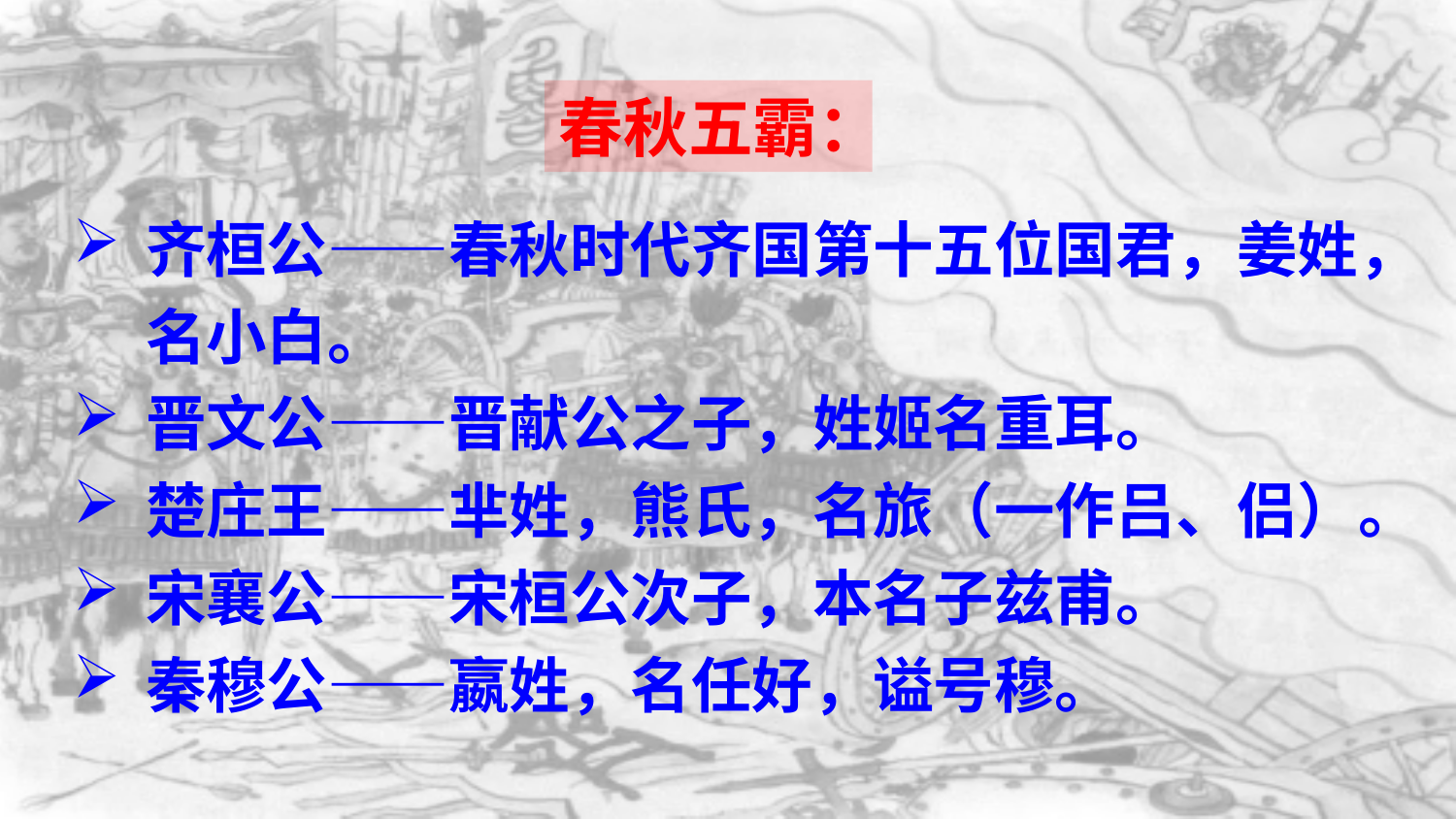

春秋五霸：
齐桓公——春秋时代齐国第十五位国君，姜姓，名小白。
晋文公——晋献公之子，姓姬名重耳。
楚庄王——芈姓，熊氏，名旅（一作吕、侣）。
宋襄公——宋桓公次子，本名子兹甫。
秦穆公——嬴姓，名任好，谥号穆。